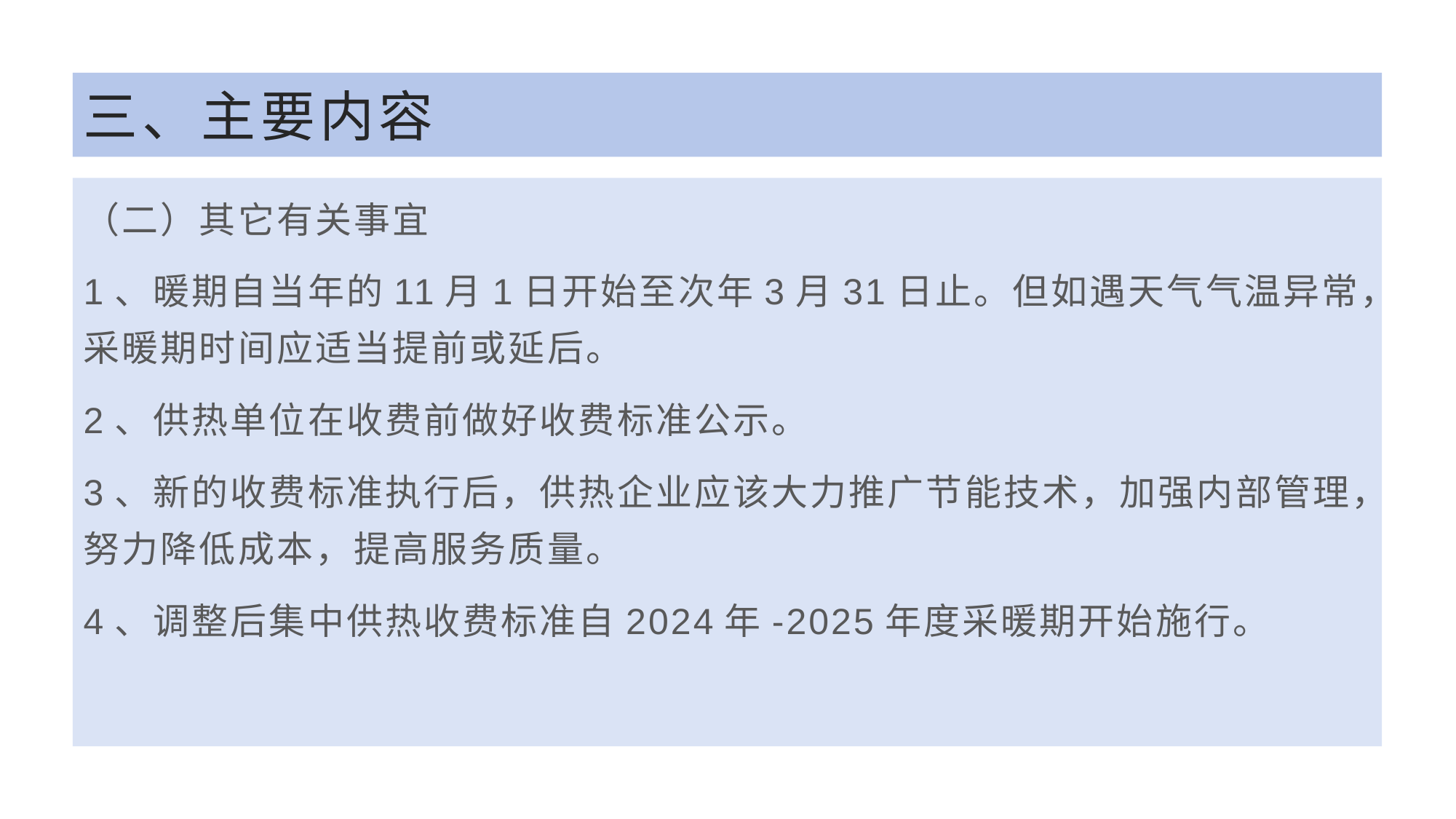

# 三、主要内容
（二）其它有关事宜
1、暖期自当年的11月1日开始至次年3月31日止。但如遇天气气温异常，采暖期时间应适当提前或延后。
2、供热单位在收费前做好收费标准公示。
3、新的收费标准执行后，供热企业应该大力推广节能技术，加强内部管理，努力降低成本，提高服务质量。
4、调整后集中供热收费标准自2024年-2025年度采暖期开始施行。